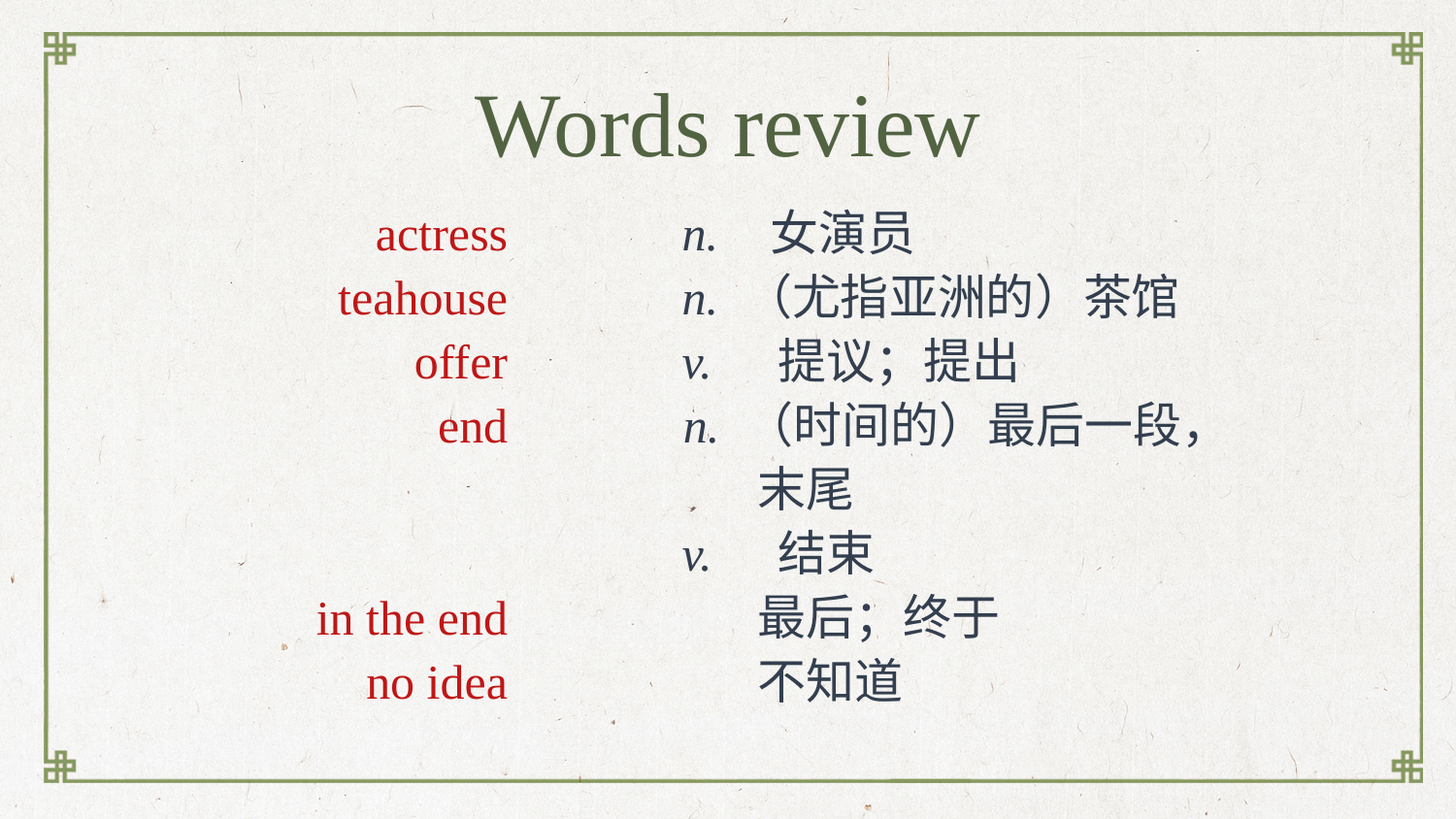

Words review
actress
teahouse
offer
end

in the end
no idea
 n.   女演员
 n. （尤指亚洲的）茶馆
 v.    提议；提出
 n. （时间的）最后一段，
       末尾
 v.    结束
       最后；终于
       不知道